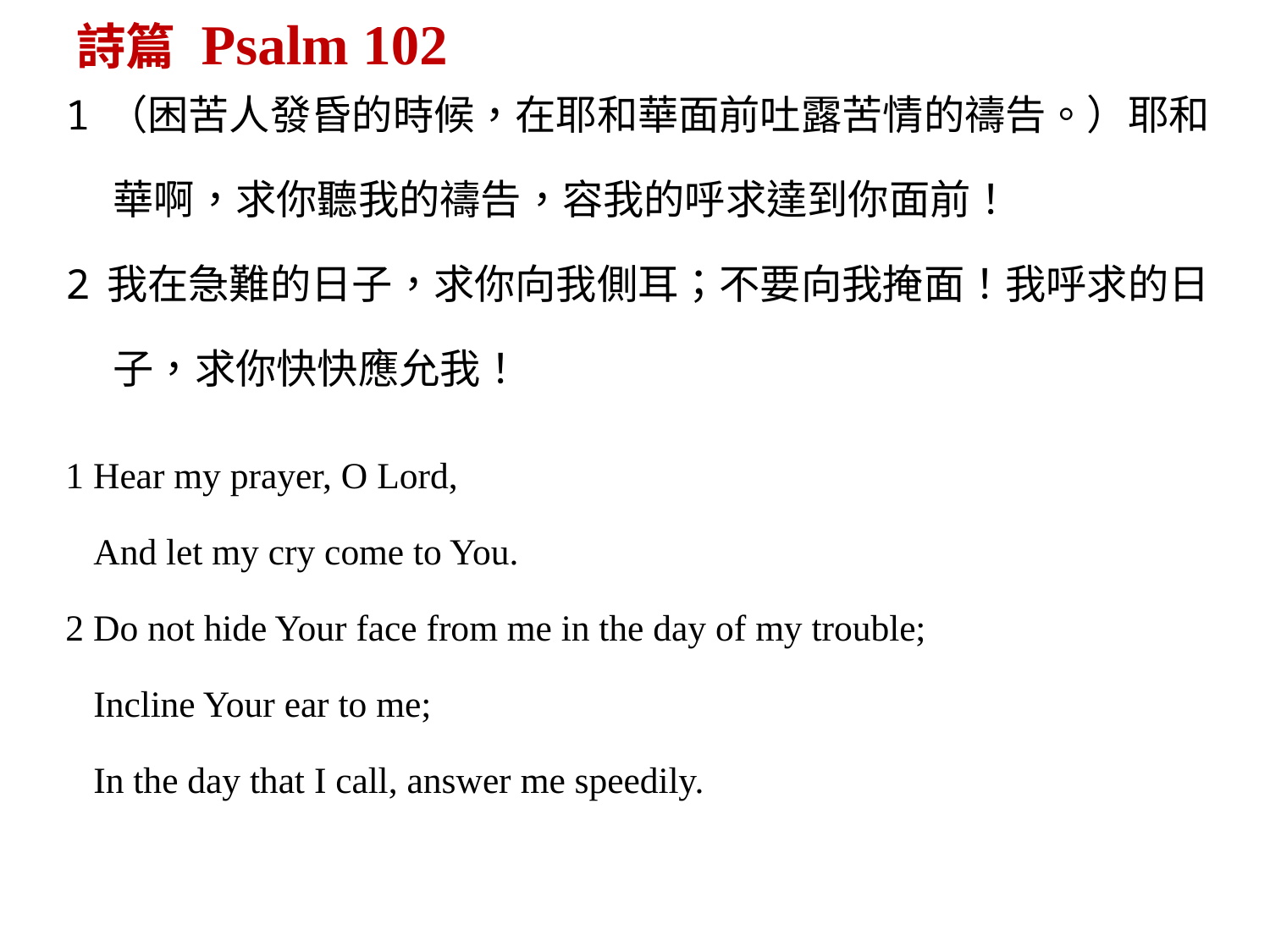

詩篇 Psalm 102
1（困苦人發昏的時候，在耶和華面前吐露苦情的禱告。）耶和華啊，求你聽我的禱告，容我的呼求達到你面前！
2我在急難的日子，求你向我側耳；不要向我掩面！我呼求的日子，求你快快應允我！

1 Hear my prayer, O Lord,
   And let my cry come to You.
2 Do not hide Your face from me in the day of my trouble;
   Incline Your ear to me;
   In the day that I call, answer me speedily.